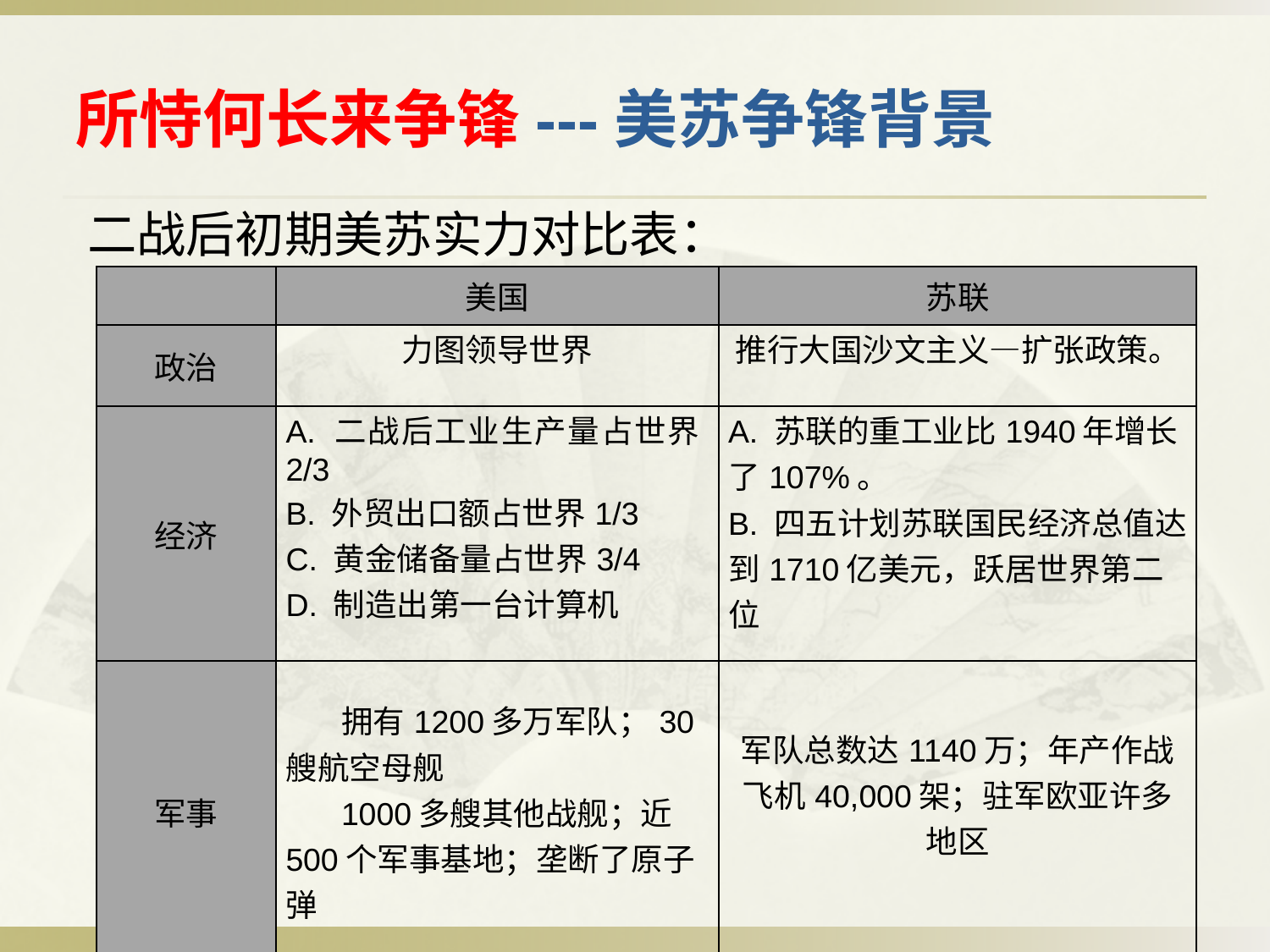

# 所恃何长来争锋---美苏争锋背景
二战后初期美苏实力对比表：
|  | 美国 | 苏联 |
| --- | --- | --- |
| 政治 | 力图领导世界 | 推行大国沙文主义—扩张政策。 |
| 经济 | A. 二战后工业生产量占世界2/3  B. 外贸出口额占世界1/3  C. 黄金储备量占世界3/4 D. 制造出第一台计算机 | A. 苏联的重工业比1940年增长了107%。 B. 四五计划苏联国民经济总值达到1710亿美元，跃居世界第二位 |
| 军事 | 拥有1200多万军队；30艘航空母舰 1000多艘其他战舰；近500个军事基地；垄断了原子弹 | 军队总数达1140万；年产作战飞机40,000架；驻军欧亚许多地区 |